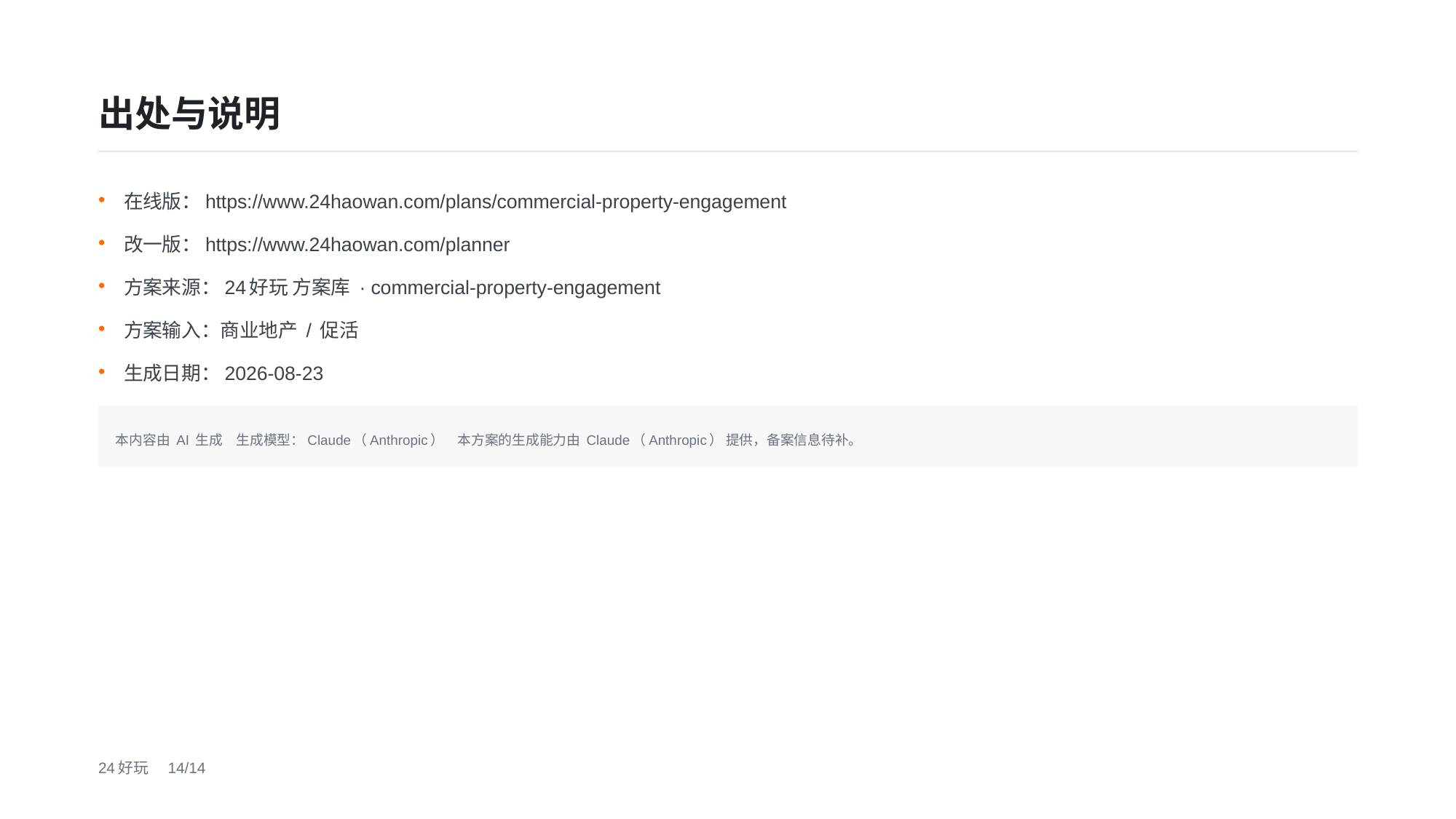

出处与说明

在线版：https://www.24haowan.com/plans/commercial-property-engagement
改一版：https://www.24haowan.com/planner
方案来源：24好玩 方案库 · commercial-property-engagement
方案输入：商业地产 / 促活
生成日期：2026-08-23
本内容由 AI 生成　生成模型：Claude（Anthropic）　本方案的生成能力由 Claude（Anthropic） 提供，备案信息待补。
24好玩　14/14